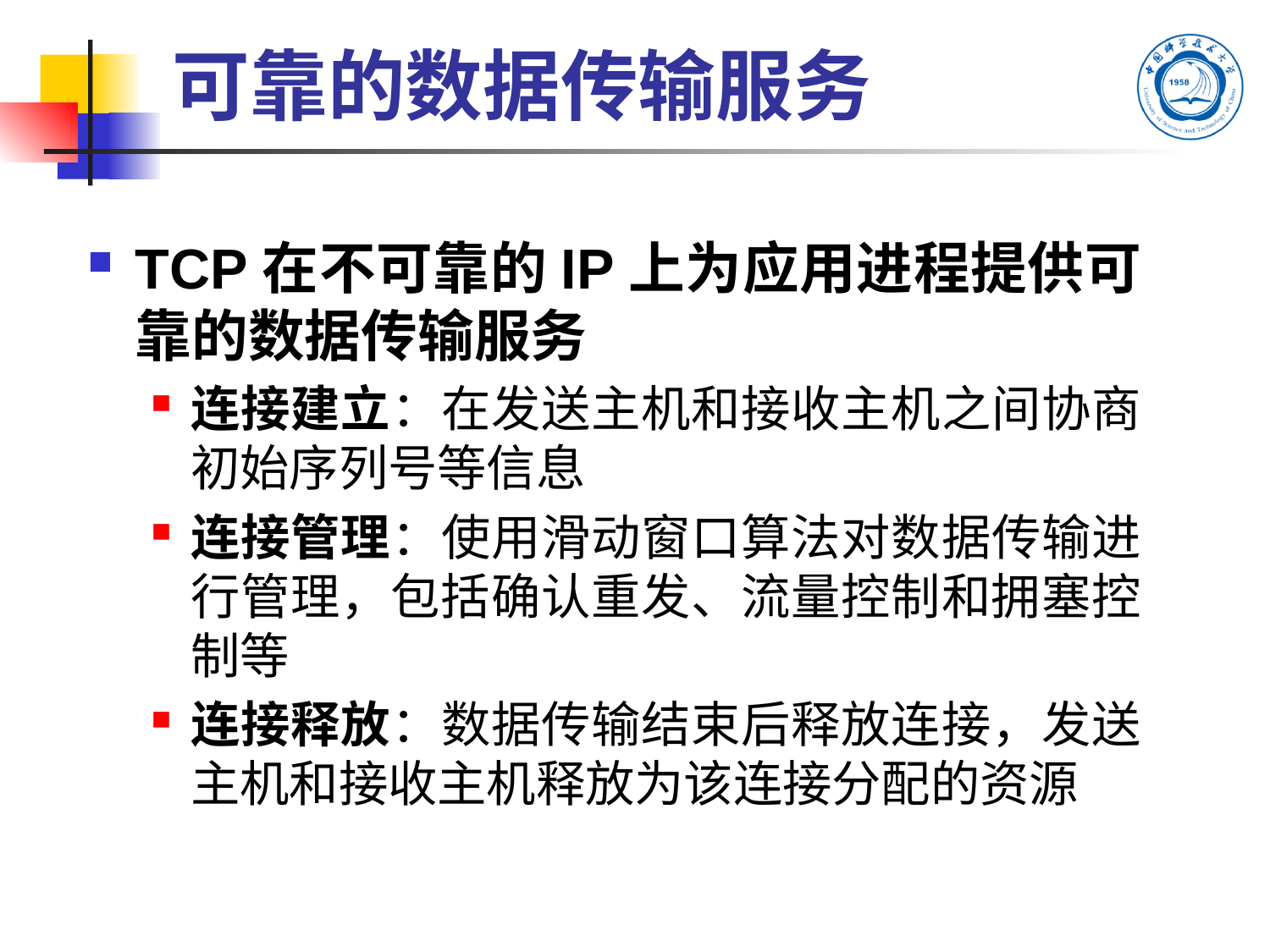

# 可靠的数据传输服务
TCP在不可靠的IP上为应用进程提供可靠的数据传输服务
连接建立：在发送主机和接收主机之间协商初始序列号等信息
连接管理：使用滑动窗口算法对数据传输进行管理，包括确认重发、流量控制和拥塞控制等
连接释放：数据传输结束后释放连接，发送主机和接收主机释放为该连接分配的资源